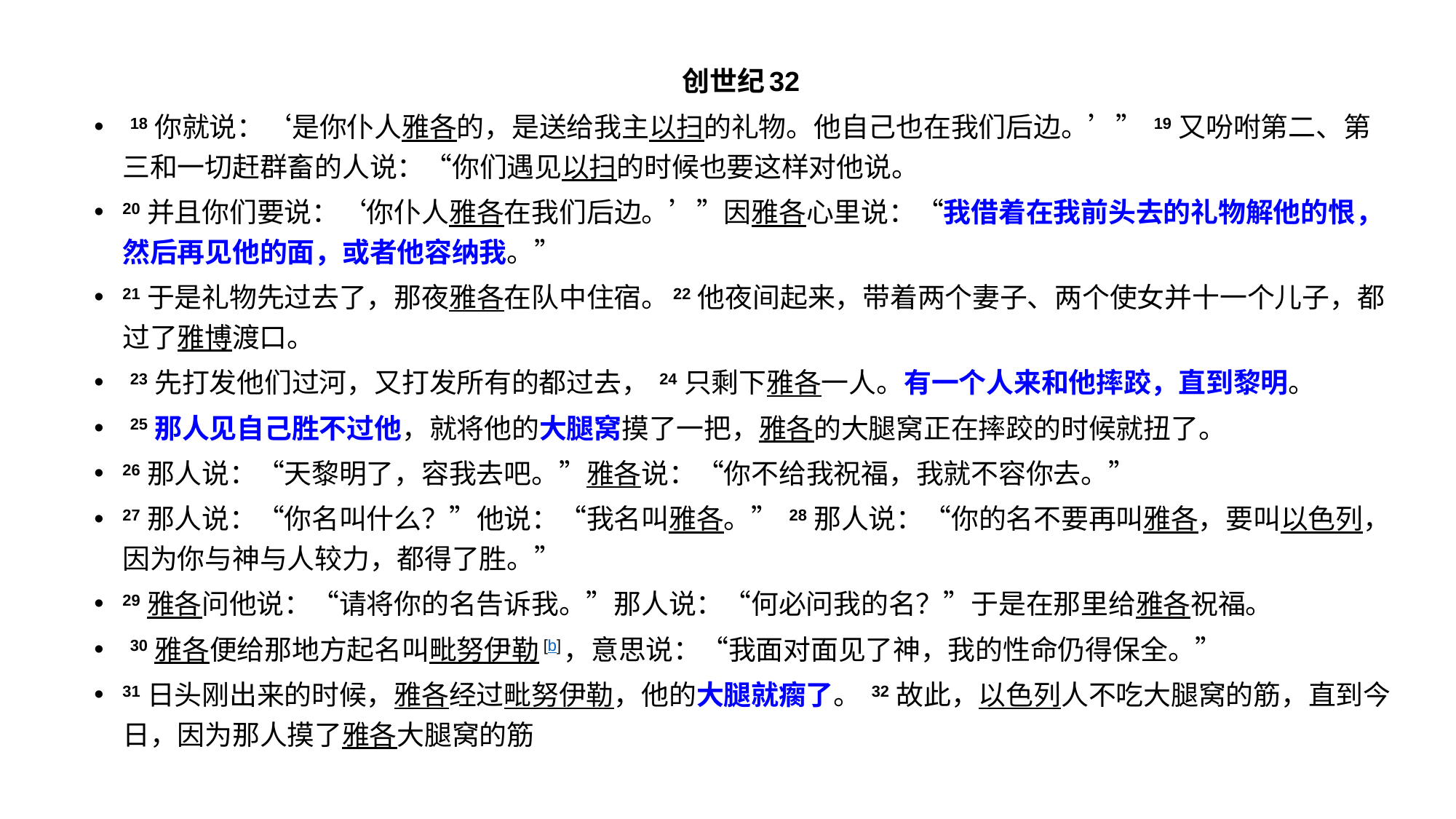

创世纪32
 18 你就说：‘是你仆人雅各的，是送给我主以扫的礼物。他自己也在我们后边。’” 19 又吩咐第二、第三和一切赶群畜的人说：“你们遇见以扫的时候也要这样对他说。
20 并且你们要说：‘你仆人雅各在我们后边。’”因雅各心里说：“我借着在我前头去的礼物解他的恨，然后再见他的面，或者他容纳我。”
21 于是礼物先过去了，那夜雅各在队中住宿。22 他夜间起来，带着两个妻子、两个使女并十一个儿子，都过了雅博渡口。
 23 先打发他们过河，又打发所有的都过去， 24 只剩下雅各一人。有一个人来和他摔跤，直到黎明。
 25 那人见自己胜不过他，就将他的大腿窝摸了一把，雅各的大腿窝正在摔跤的时候就扭了。
26 那人说：“天黎明了，容我去吧。”雅各说：“你不给我祝福，我就不容你去。”
27 那人说：“你名叫什么？”他说：“我名叫雅各。” 28 那人说：“你的名不要再叫雅各，要叫以色列，因为你与神与人较力，都得了胜。”
29 雅各问他说：“请将你的名告诉我。”那人说：“何必问我的名？”于是在那里给雅各祝福。
 30 雅各便给那地方起名叫毗努伊勒[b]，意思说：“我面对面见了神，我的性命仍得保全。”
31 日头刚出来的时候，雅各经过毗努伊勒，他的大腿就瘸了。 32 故此，以色列人不吃大腿窝的筋，直到今日，因为那人摸了雅各大腿窝的筋